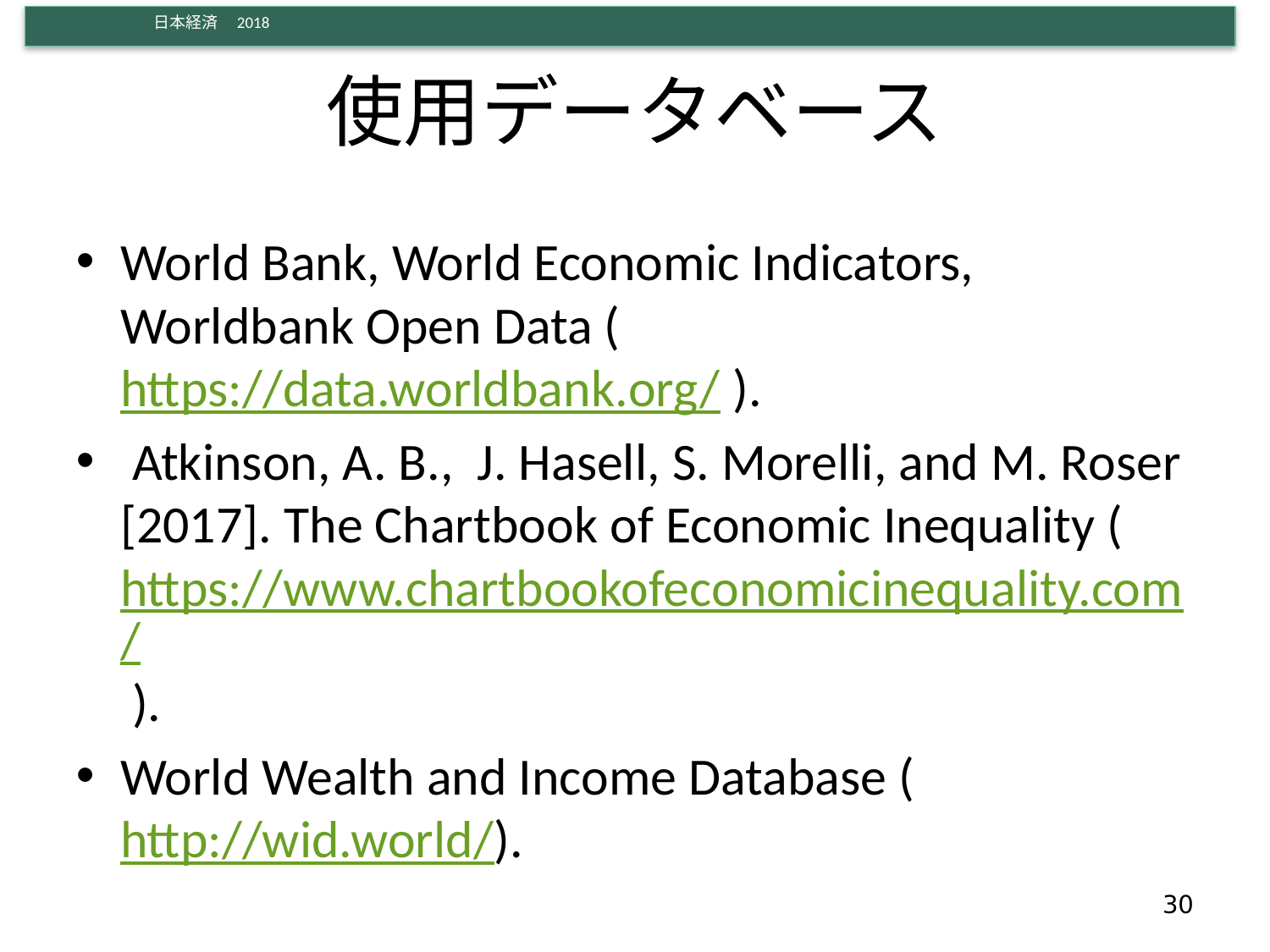

# 使用データベース
World Bank, World Economic Indicators, Worldbank Open Data ( https://data.worldbank.org/ ).
 Atkinson, A. B.,  J. Hasell, S. Morelli, and M. Roser [2017]. The Chartbook of Economic Inequality ( https://www.chartbookofeconomicinequality.com/ ).
World Wealth and Income Database (http://wid.world/).

30